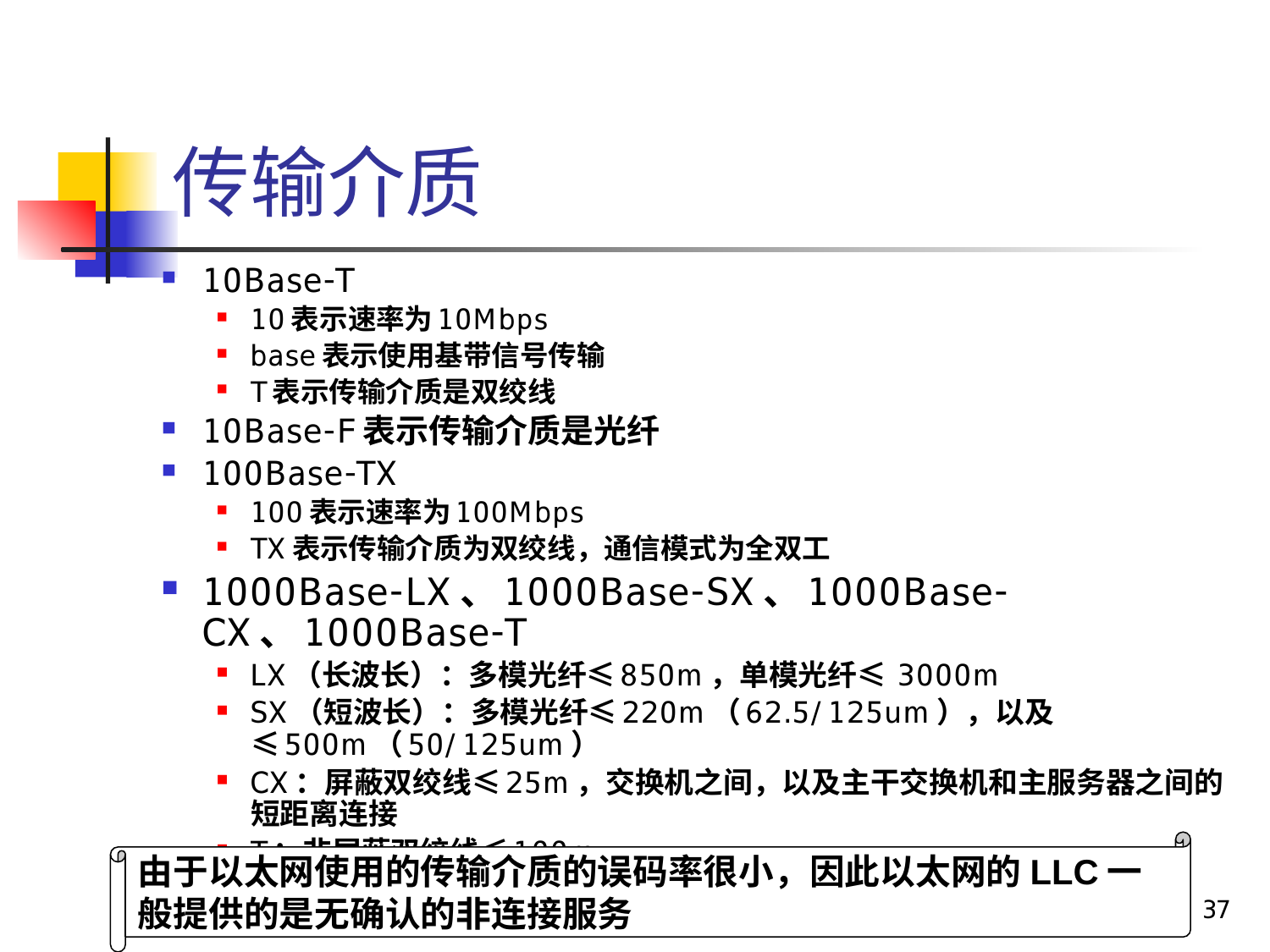

# 传输介质
10Base-T
10表示速率为10Mbps
base表示使用基带信号传输
T表示传输介质是双绞线
10Base-F表示传输介质是光纤
100Base-TX
100表示速率为100Mbps
TX表示传输介质为双绞线，通信模式为全双工
1000Base-LX、1000Base-SX、1000Base-CX、1000Base-T
LX（长波长）：多模光纤≤850m，单模光纤≤ 3000m
SX（短波长）：多模光纤≤220m（62.5/125um），以及≤500m（50/125um）
CX：屏蔽双绞线≤25m，交换机之间，以及主干交换机和主服务器之间的短距离连接
T：非屏蔽双绞线≤100m
由于以太网使用的传输介质的误码率很小，因此以太网的LLC一般提供的是无确认的非连接服务
37